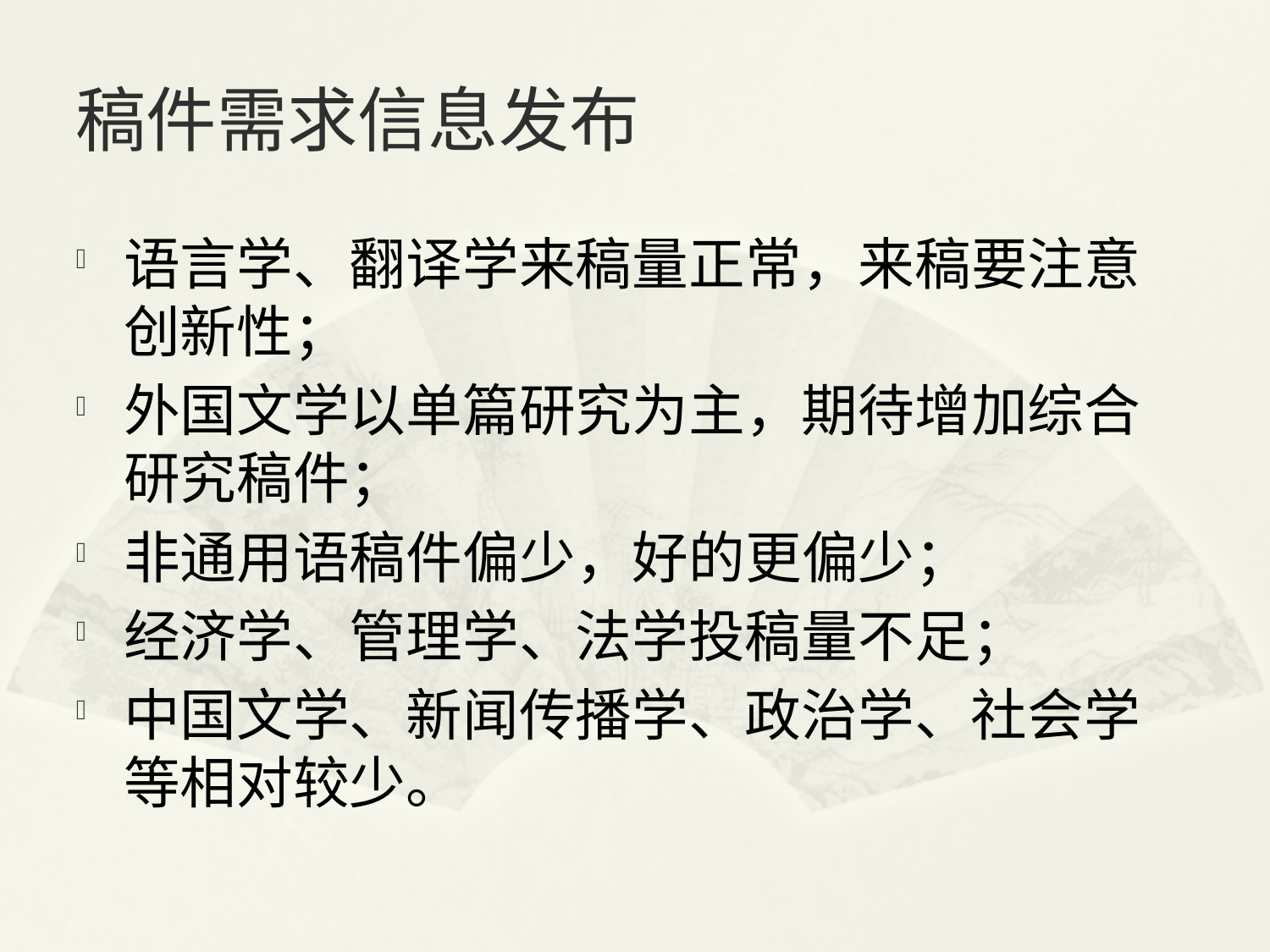

# 稿件需求信息发布
语言学、翻译学来稿量正常，来稿要注意创新性；
外国文学以单篇研究为主，期待增加综合研究稿件；
非通用语稿件偏少，好的更偏少；
经济学、管理学、法学投稿量不足；
中国文学、新闻传播学、政治学、社会学等相对较少。